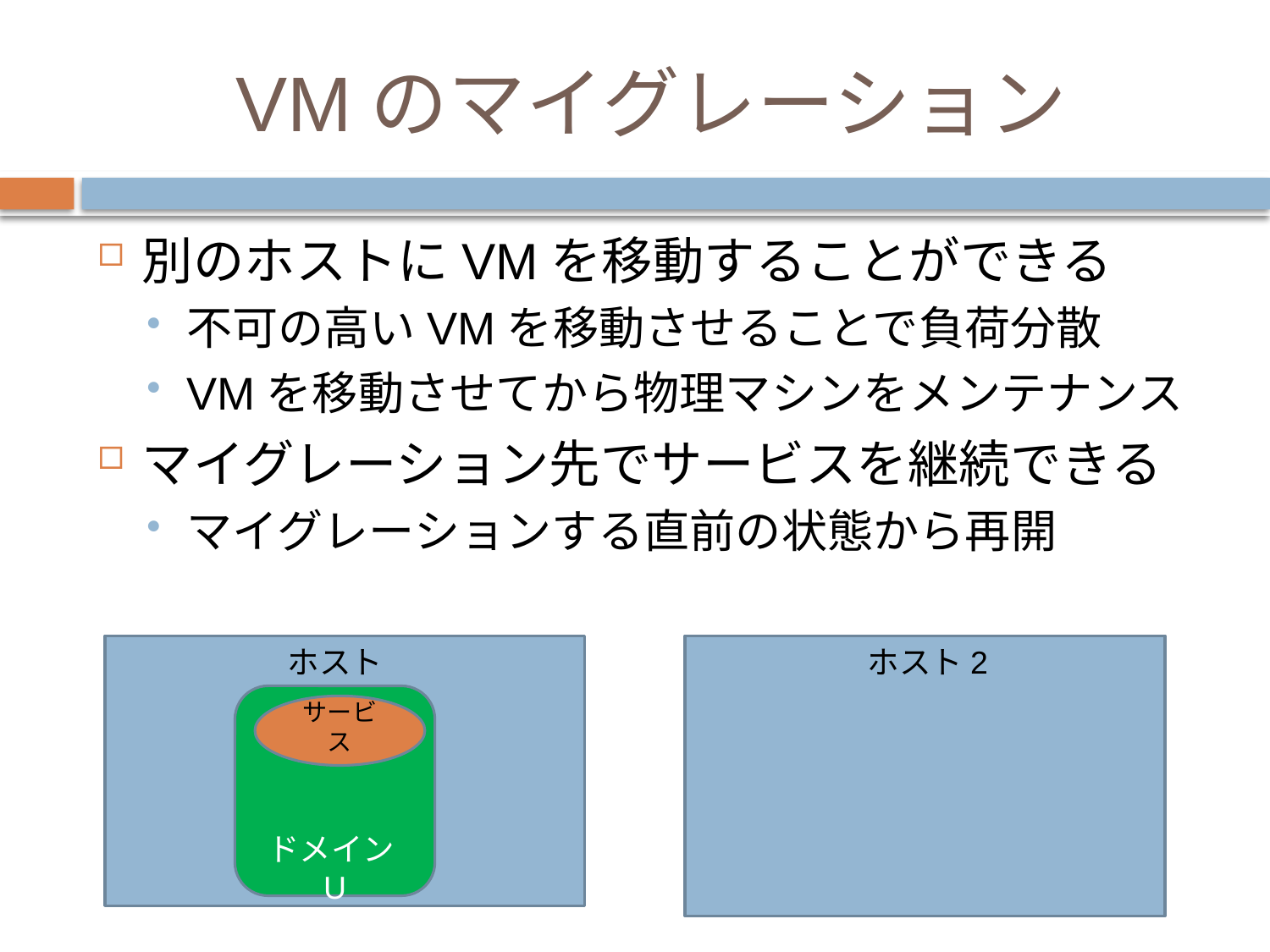

# VMのマイグレーション
別のホストにVMを移動することができる
不可の高いVMを移動させることで負荷分散
VMを移動させてから物理マシンをメンテナンス
マイグレーション先でサービスを継続できる
マイグレーションする直前の状態から再開

ホスト1

ホスト2

ドメインU

サービス